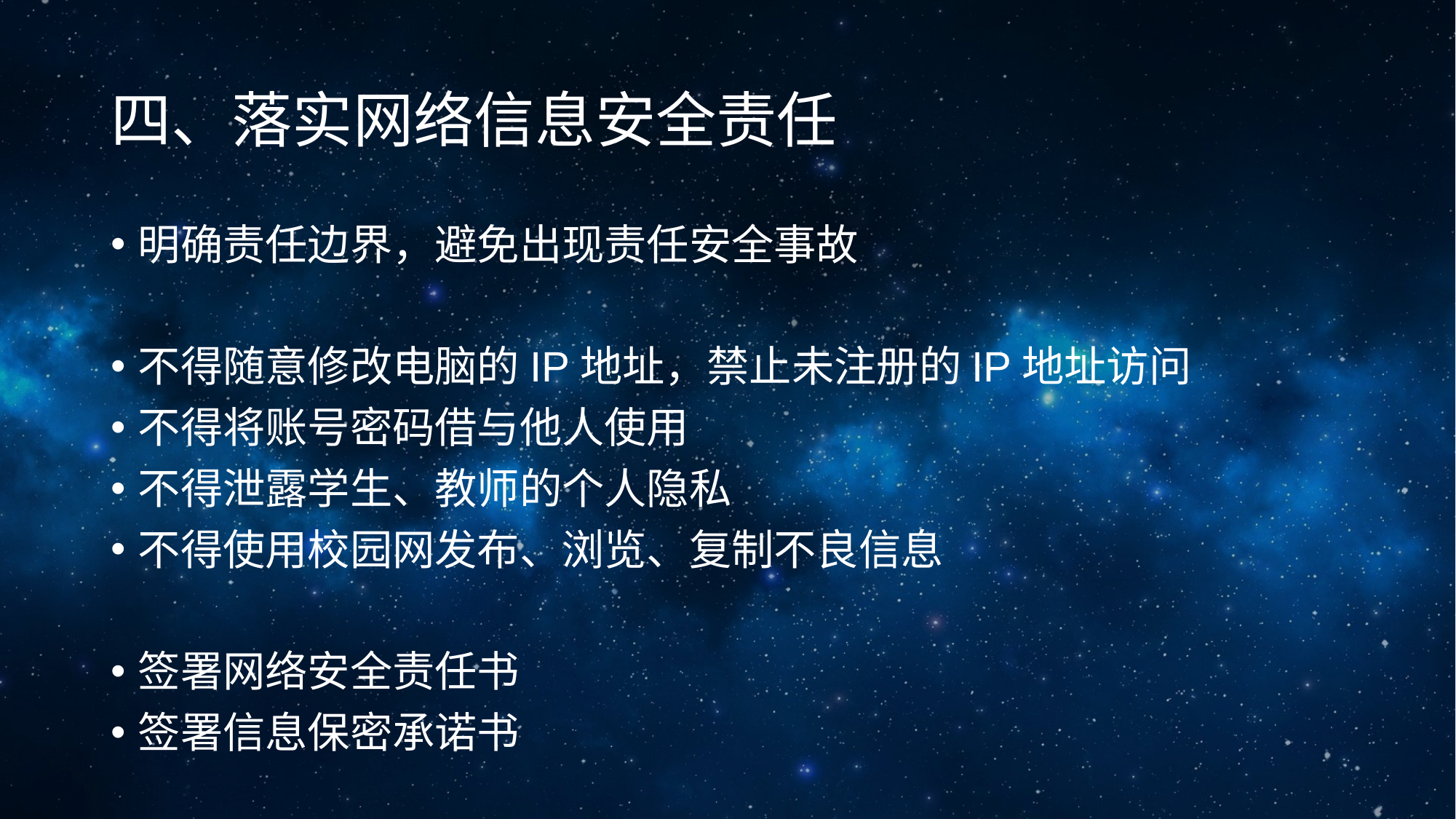

# 四、落实网络信息安全责任
明确责任边界，避免出现责任安全事故

不得随意修改电脑的IP地址，禁止未注册的IP地址访问
不得将账号密码借与他人使用
不得泄露学生、教师的个人隐私
不得使用校园网发布、浏览、复制不良信息

签署网络安全责任书
签署信息保密承诺书